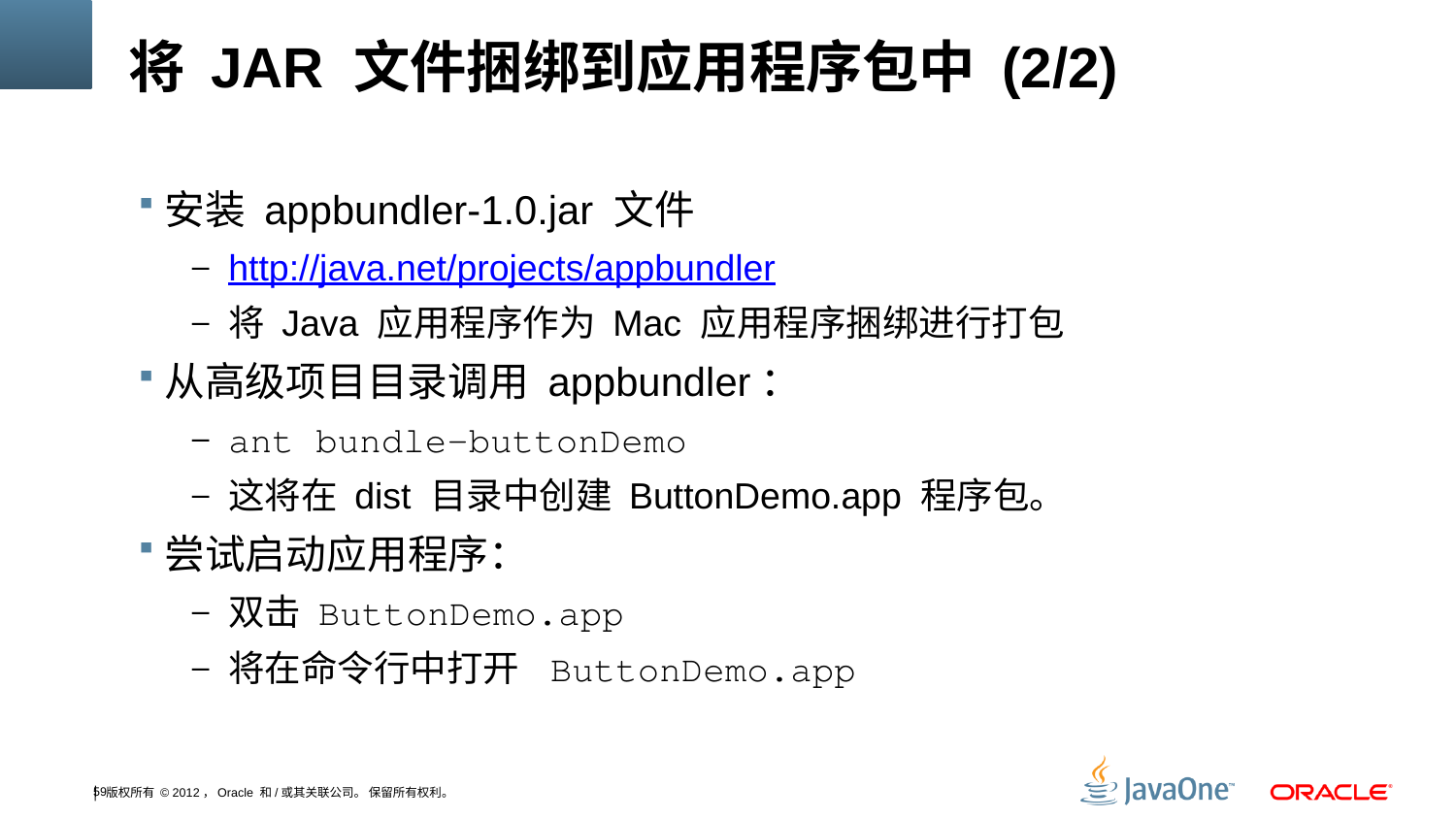

# 将 JAR 文件捆绑到应用程序包中 (2/2)

安装 appbundler-1.0.jar 文件
http://java.net/projects/appbundler
将 Java 应用程序作为 Mac 应用程序捆绑进行打包
从高级项目目录调用 appbundler：
ant bundle-buttonDemo
这将在 dist 目录中创建 ButtonDemo.app 程序包。
尝试启动应用程序：
双击 ButtonDemo.app
将在命令行中打开 ButtonDemo.app